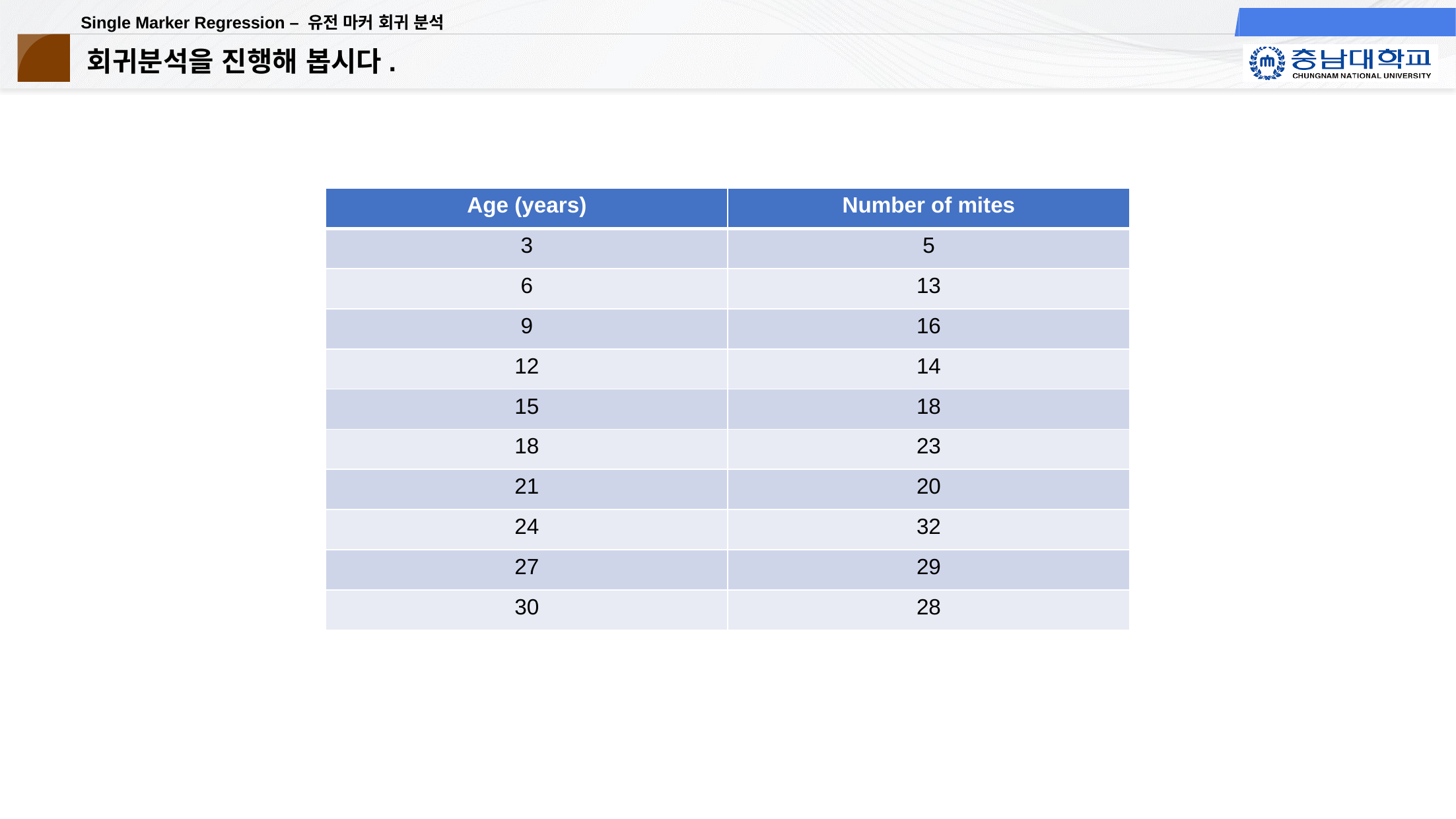

# 회귀분석을 진행해 봅시다.
| Age (years) | Number of mites |
| --- | --- |
| 3 | 5 |
| 6 | 13 |
| 9 | 16 |
| 12 | 14 |
| 15 | 18 |
| 18 | 23 |
| 21 | 20 |
| 24 | 32 |
| 27 | 29 |
| 30 | 28 |